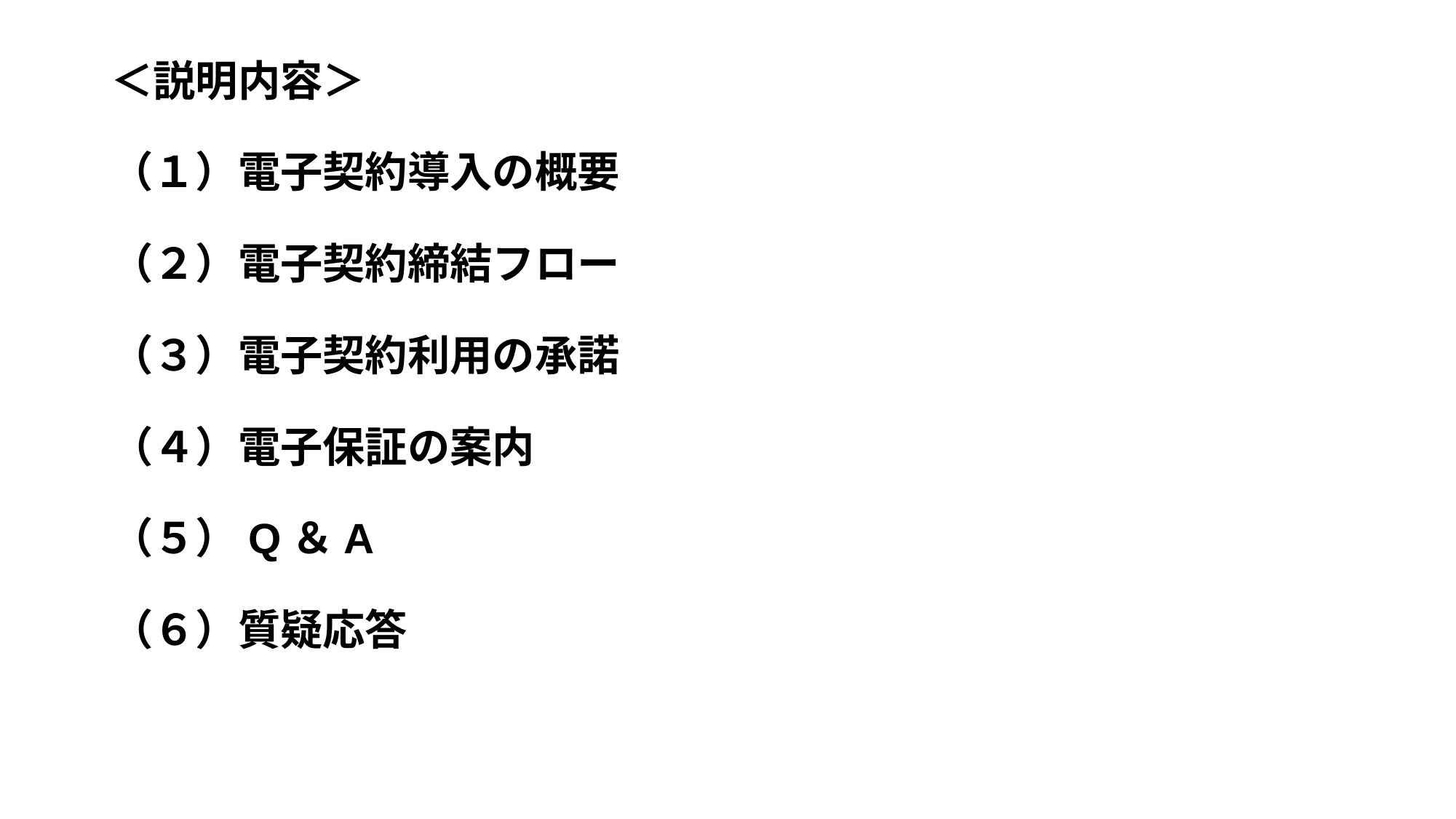

# ＜説明内容＞ （１）電子契約導入の概要 （２）電子契約締結フロー （３）電子契約利用の承諾 （４）電子保証の案内 （５）Q＆A （６）質疑応答